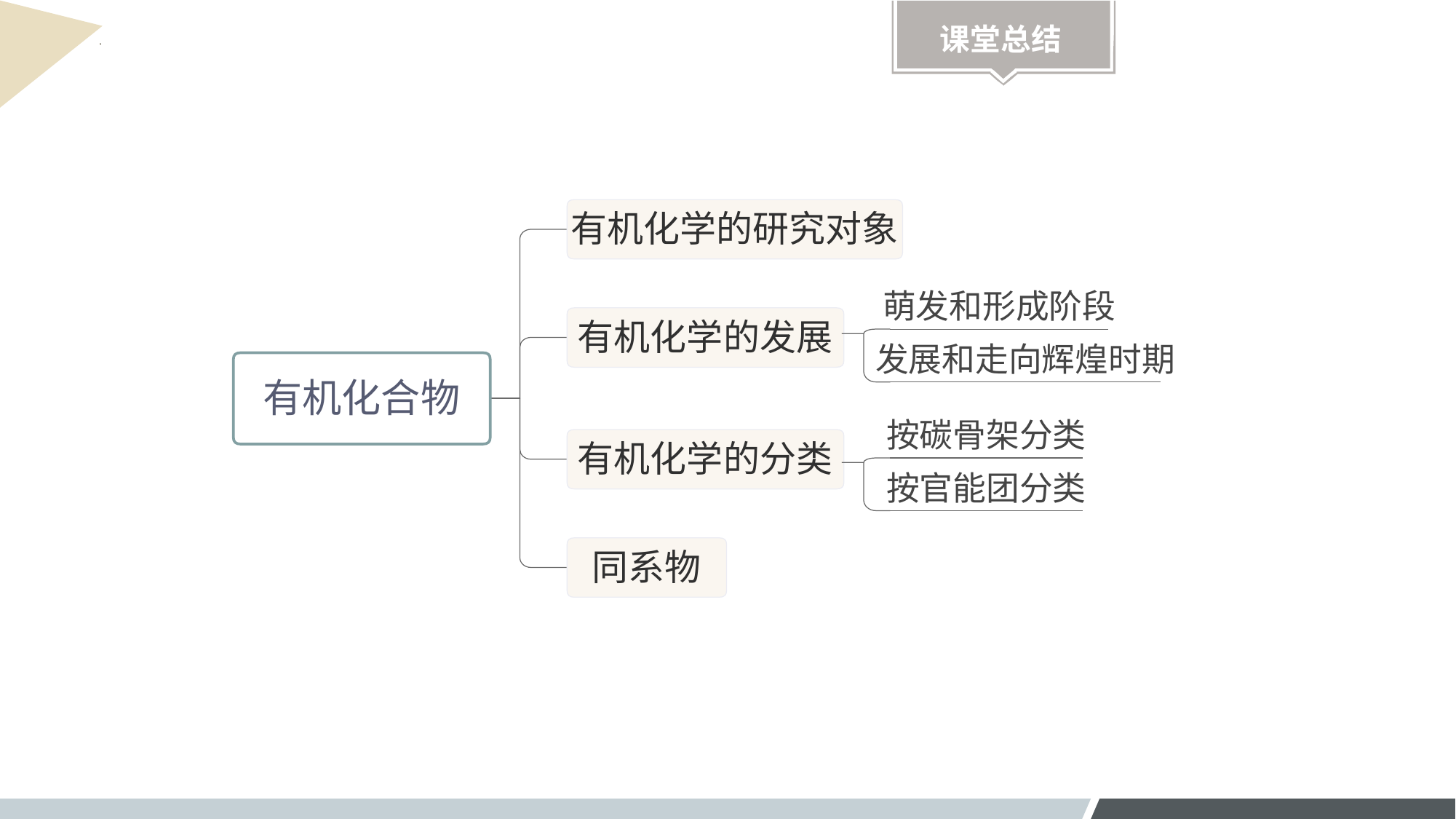

有机化学的研究对象
萌发和形成阶段
有机化学的发展

发展和走向辉煌时期
有机化合物

按碳骨架分类

有机化学的分类

按官能团分类

同系物